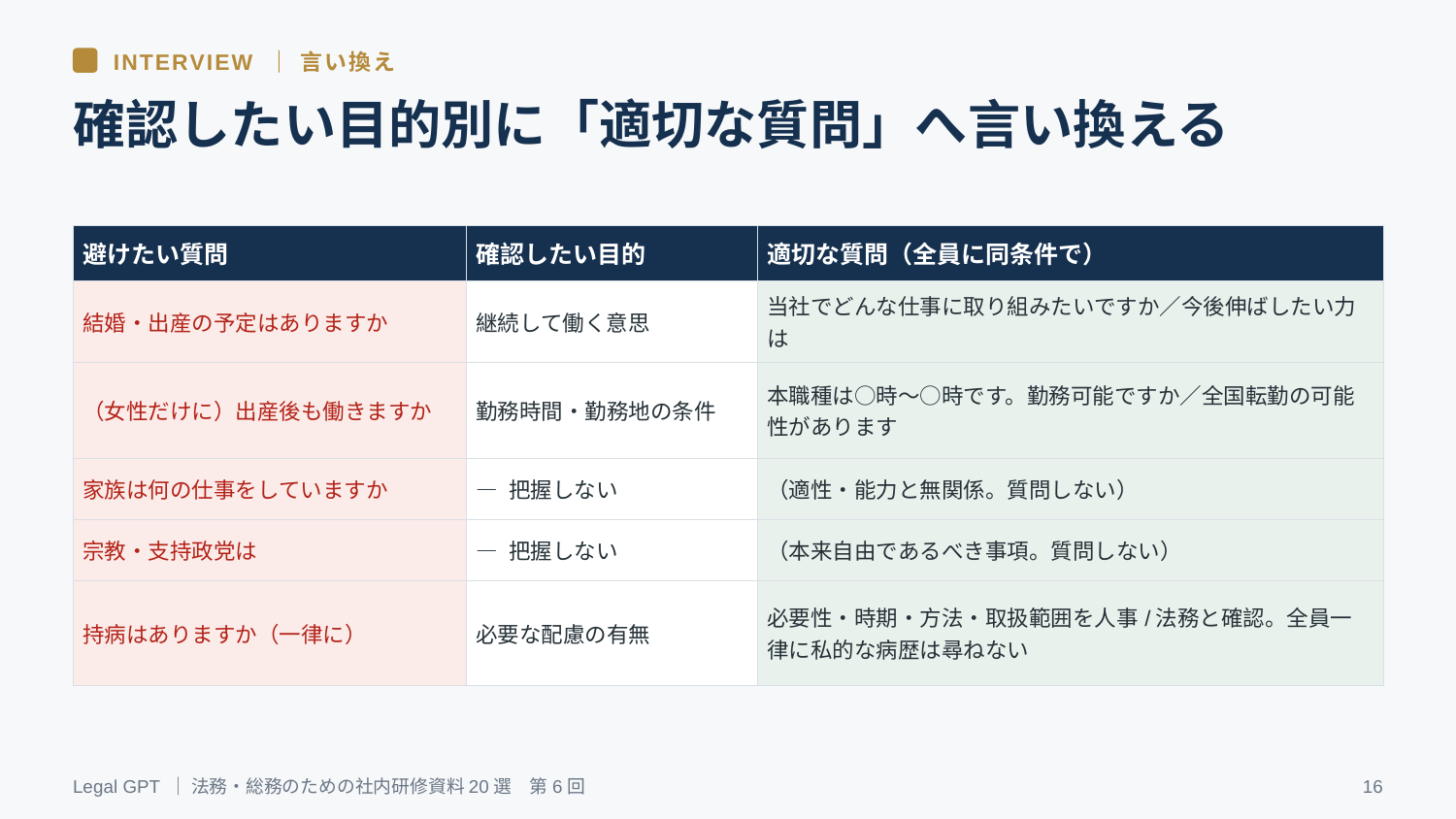

INTERVIEW ｜ 言い換え

確認したい目的別に「適切な質問」へ言い換える
| 避けたい質問 | 確認したい目的 | 適切な質問（全員に同条件で） |
| --- | --- | --- |
| 結婚・出産の予定はありますか | 継続して働く意思 | 当社でどんな仕事に取り組みたいですか／今後伸ばしたい力は |
| （女性だけに）出産後も働きますか | 勤務時間・勤務地の条件 | 本職種は○時〜○時です。勤務可能ですか／全国転勤の可能性があります |
| 家族は何の仕事をしていますか | — 把握しない | （適性・能力と無関係。質問しない） |
| 宗教・支持政党は | — 把握しない | （本来自由であるべき事項。質問しない） |
| 持病はありますか（一律に） | 必要な配慮の有無 | 必要性・時期・方法・取扱範囲を人事/法務と確認。全員一律に私的な病歴は尋ねない |
Legal GPT ｜ 法務・総務のための社内研修資料20選　第6回
16